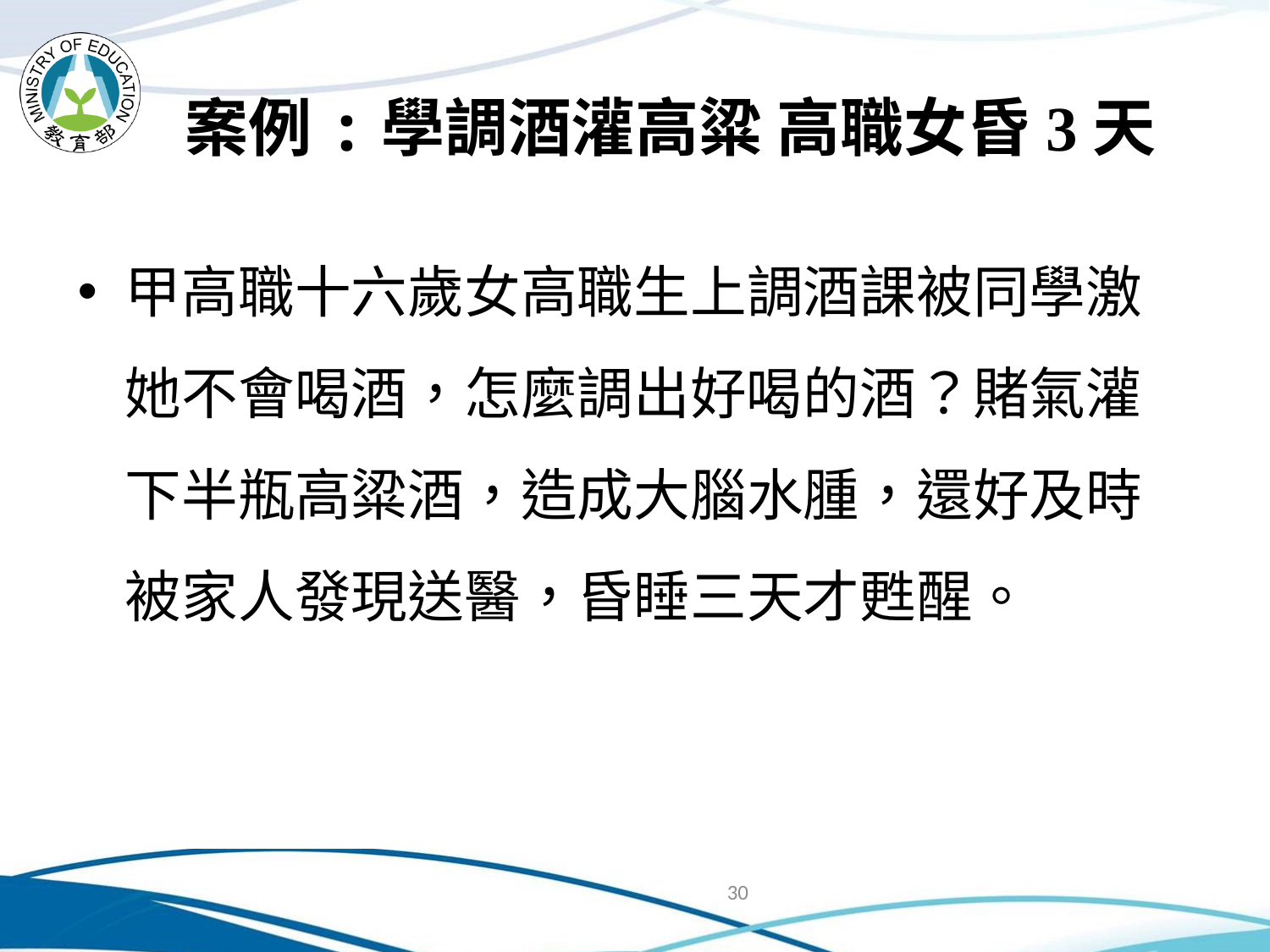

# 案例:學調酒灌高粱 高職女昏3天
甲高職十六歲女高職生上調酒課被同學激她不會喝酒，怎麼調出好喝的酒？賭氣灌下半瓶高粱酒，造成大腦水腫，還好及時被家人發現送醫，昏睡三天才甦醒。

30